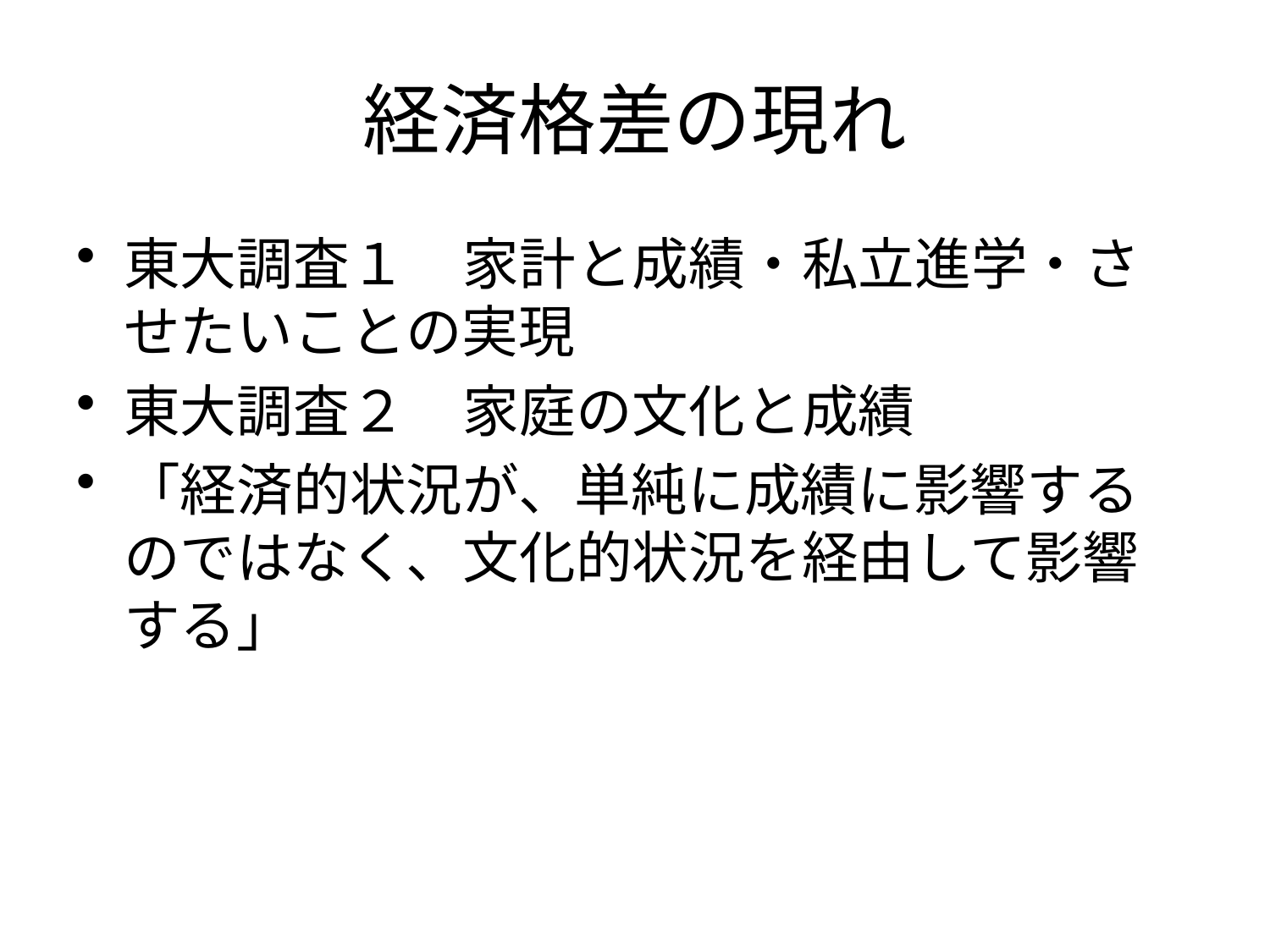

# 経済格差の現れ
東大調査１　家計と成績・私立進学・させたいことの実現
東大調査２　家庭の文化と成績
「経済的状況が、単純に成績に影響するのではなく、文化的状況を経由して影響する」